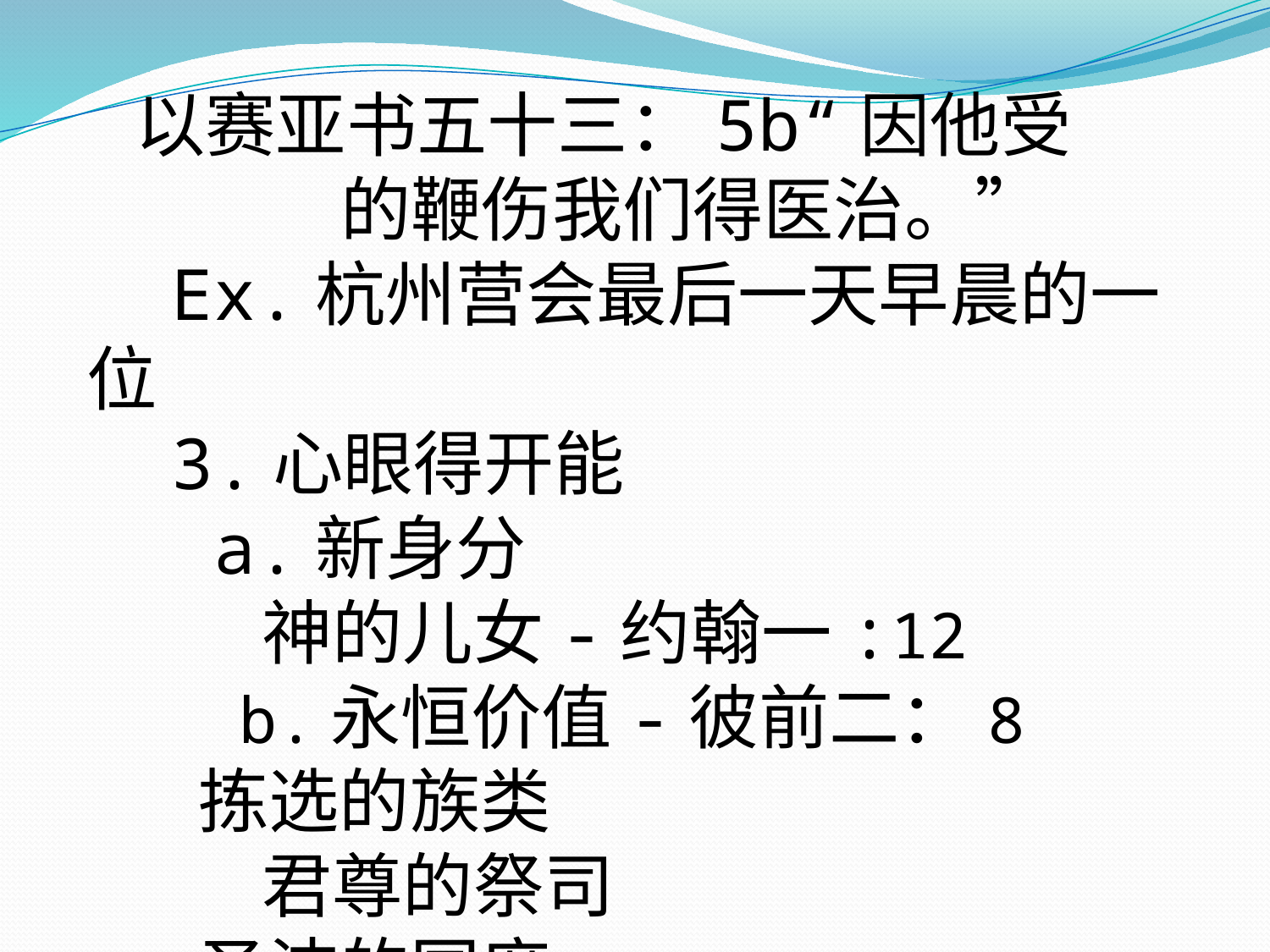

以赛亚书五十三：5b“因他受			的鞭伤我们得医治。”
  Ex.杭州营会最后一天早晨的一位
  3.心眼得开能
	a.新身分
	  神的儿女-约翰一:12
    b.永恒价值-彼前二：8
      拣选的族类
	  君尊的祭司
      圣洁的国度